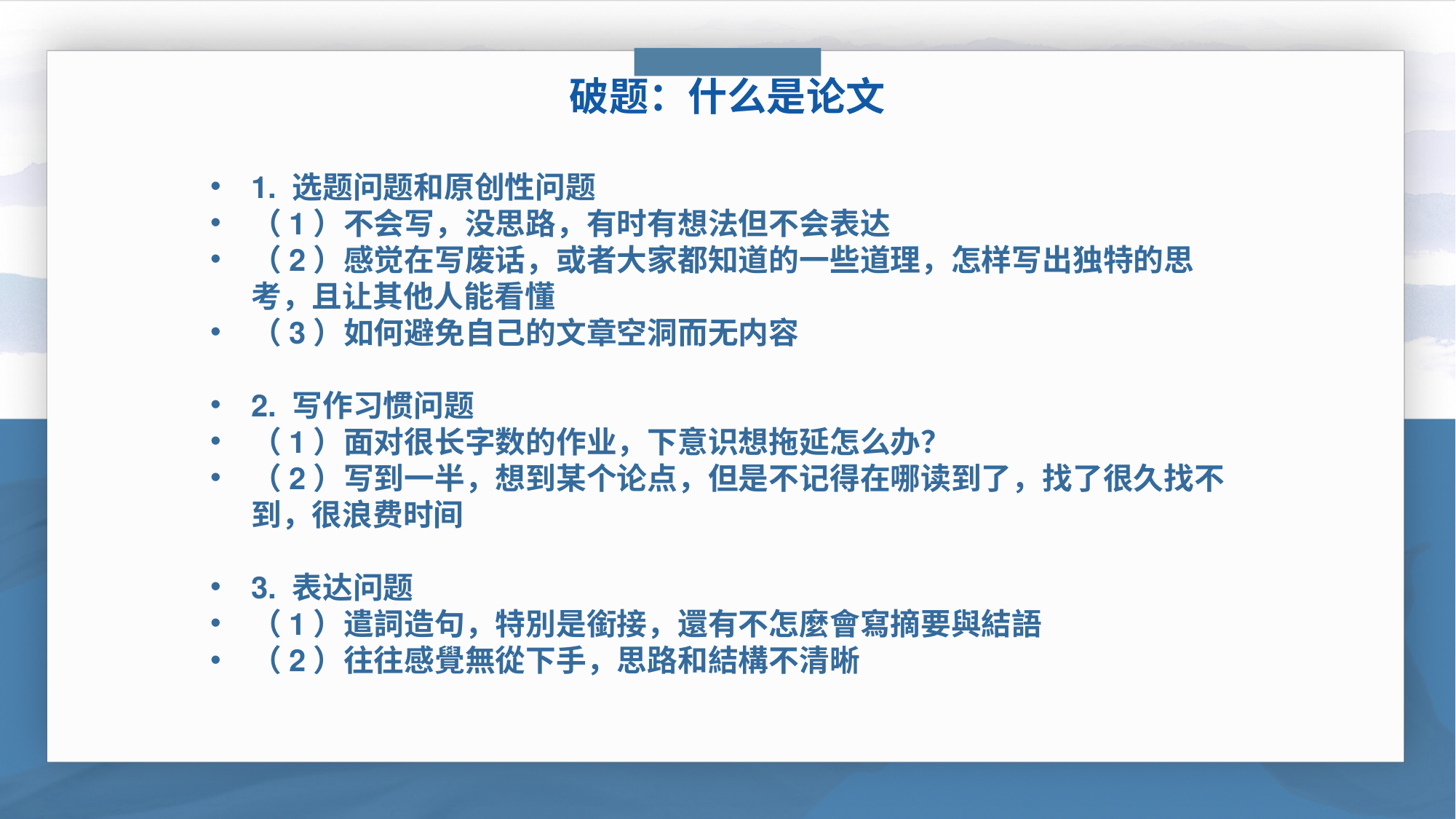

破题：什么是论文
1. 选题问题和原创性问题
（1）不会写，没思路，有时有想法但不会表达
（2）感觉在写废话，或者大家都知道的一些道理，怎样写出独特的思考，且让其他人能看懂
（3）如何避免自己的文章空洞而无内容

2. 写作习惯问题
（1）面对很长字数的作业，下意识想拖延怎么办？
（2）写到一半，想到某个论点，但是不记得在哪读到了，找了很久找不到，很浪费时间

3. 表达问题
（1）遣詞造句，特別是銜接，還有不怎麼會寫摘要與結語
（2）往往感覺無從下手，思路和結構不清晰